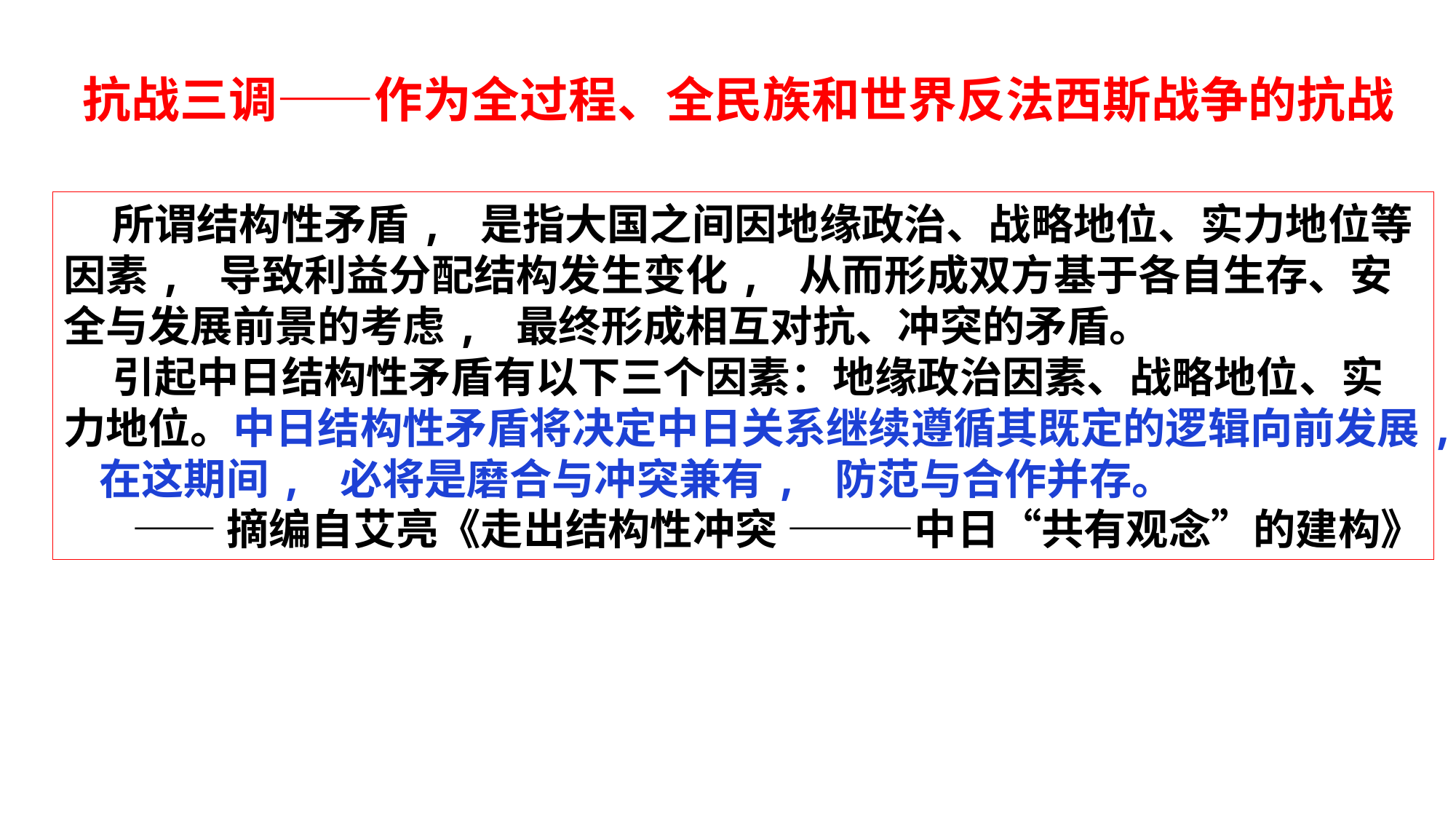

抗战三调——作为全过程、全民族和世界反法西斯战争的抗战
    所谓结构性矛盾, 是指大国之间因地缘政治、战略地位、实力地位等因素, 导致利益分配结构发生变化, 从而形成双方基于各自生存、安全与发展前景的考虑, 最终形成相互对抗、冲突的矛盾。
    引起中日结构性矛盾有以下三个因素：地缘政治因素、战略地位、实力地位。中日结构性矛盾将决定中日关系继续遵循其既定的逻辑向前发展, 在这期间, 必将是磨合与冲突兼有, 防范与合作并存。
——摘编自艾亮《走出结构性冲突 ———中日“共有观念”的建构》